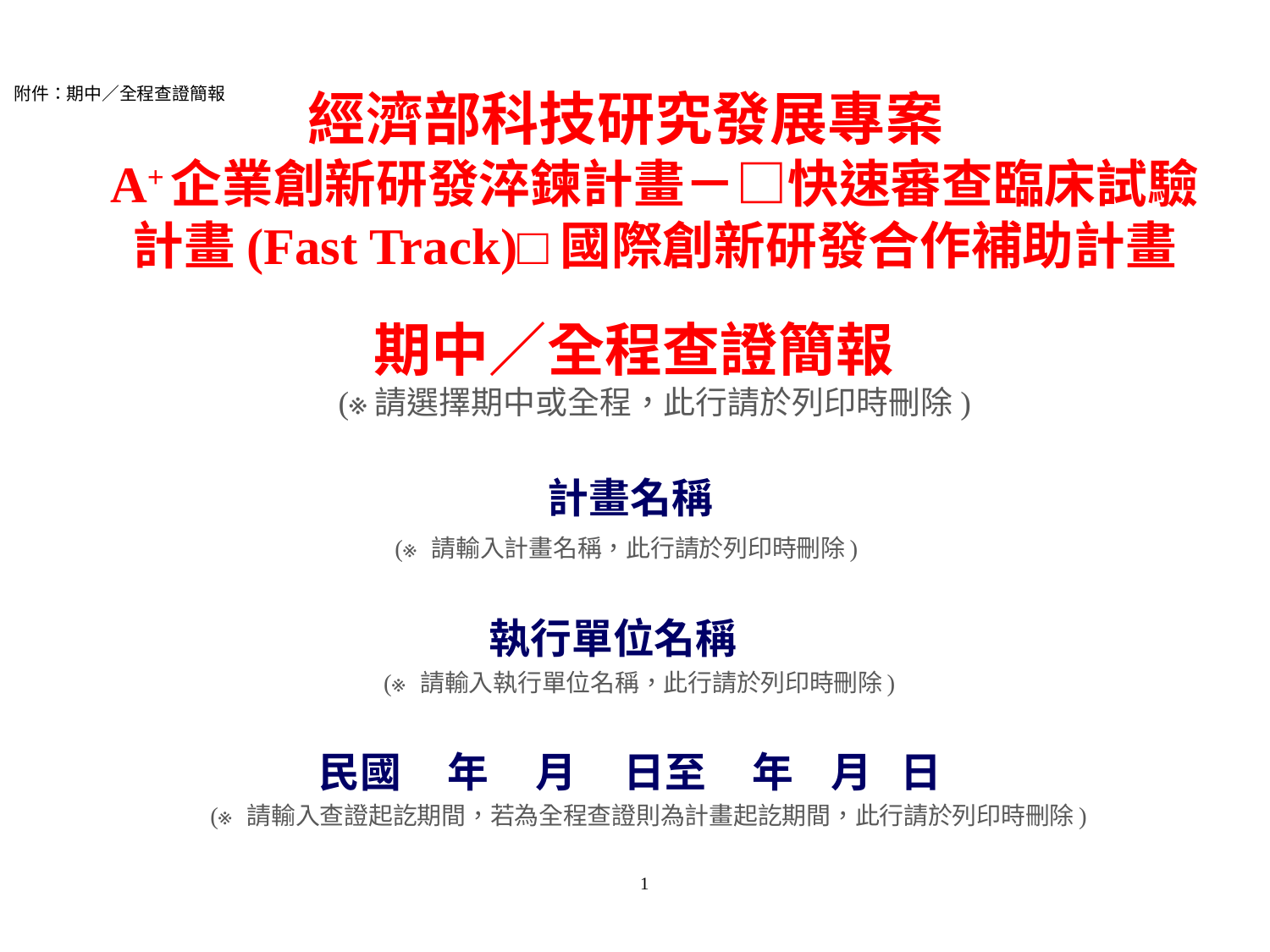

# 經濟部科技研究發展專案 A+企業創新研發淬鍊計畫－□快速審查臨床試驗計畫(Fast Track)□國際創新研發合作補助計畫 期中／全程查證簡報 (※請選擇期中或全程，此行請於列印時刪除)
附件：期中／全程查證簡報
計畫名稱
       (※請輸入計畫名稱，此行請於列印時刪除)

    執行單位名稱
   (※請輸入執行單位名稱，此行請於列印時刪除)

民國     年     月     日至     年    月   日
      (※請輸入查證起訖期間，若為全程查證則為計畫起訖期間，此行請於列印時刪除)
1